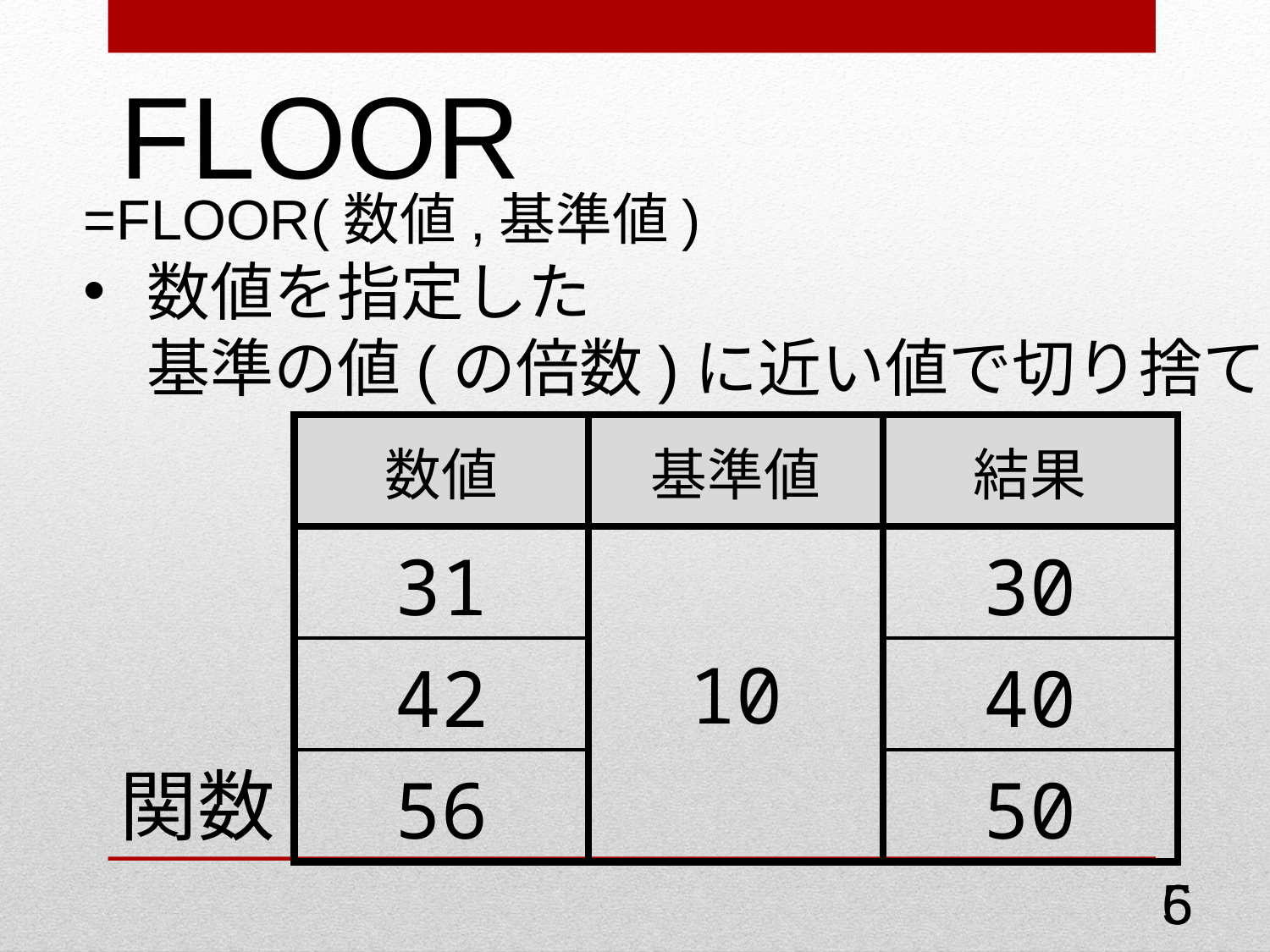

FLOOR
=FLOOR(数値,基準値)
数値を指定した
基準の値(の倍数)に近い値で切り捨てる

| 数値 | 基準値 | 結果 |
| --- | --- | --- |
| 31 | 10 | 30 |
| 42 |  | 40 |
| 56 |  | 50 |
関数
5
6